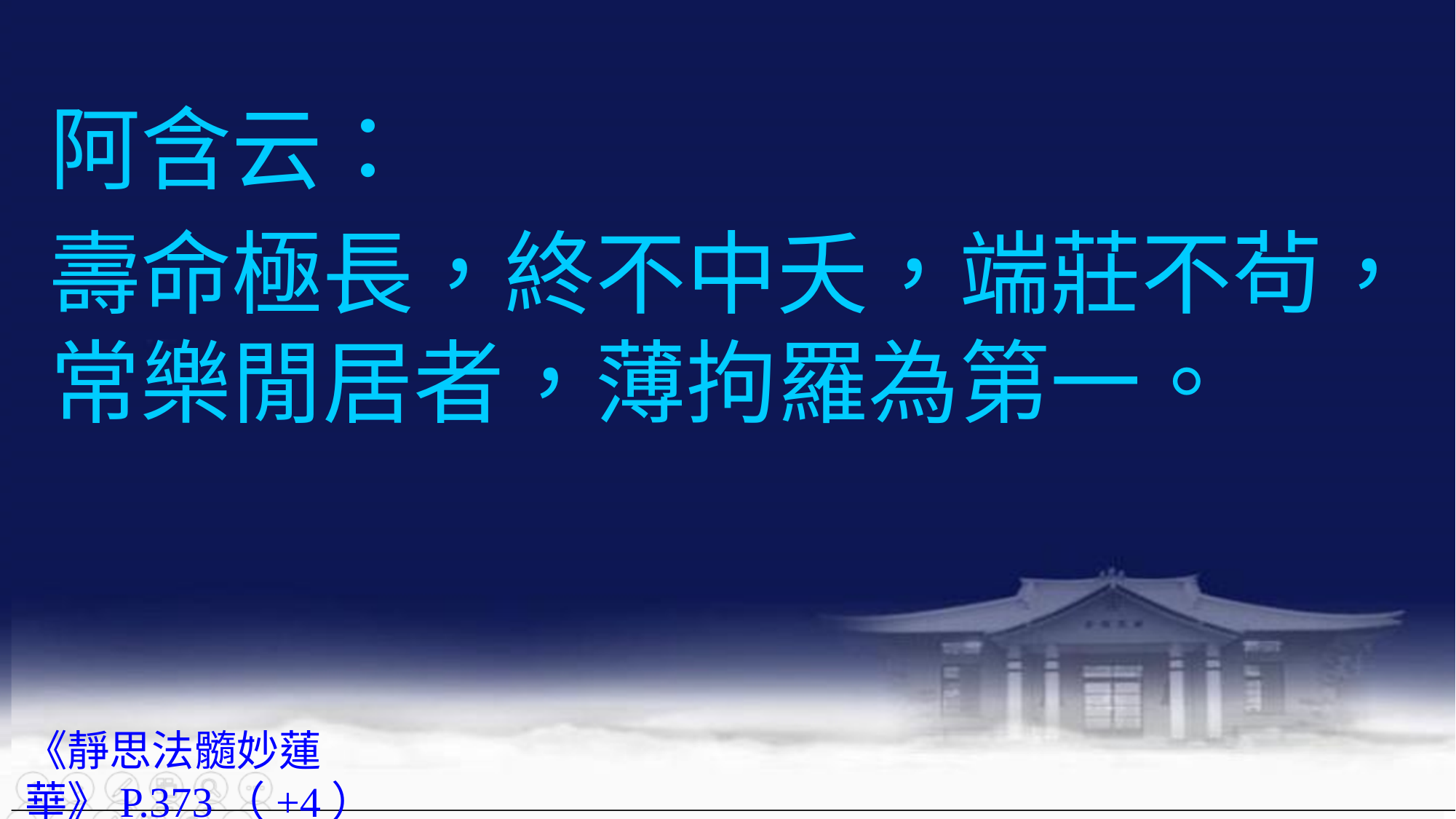

阿含云：
壽命極長，終不中夭，端莊不茍，常樂閒居者，薄拘羅為第一。
《靜思法髓妙蓮華》P.373（+4）